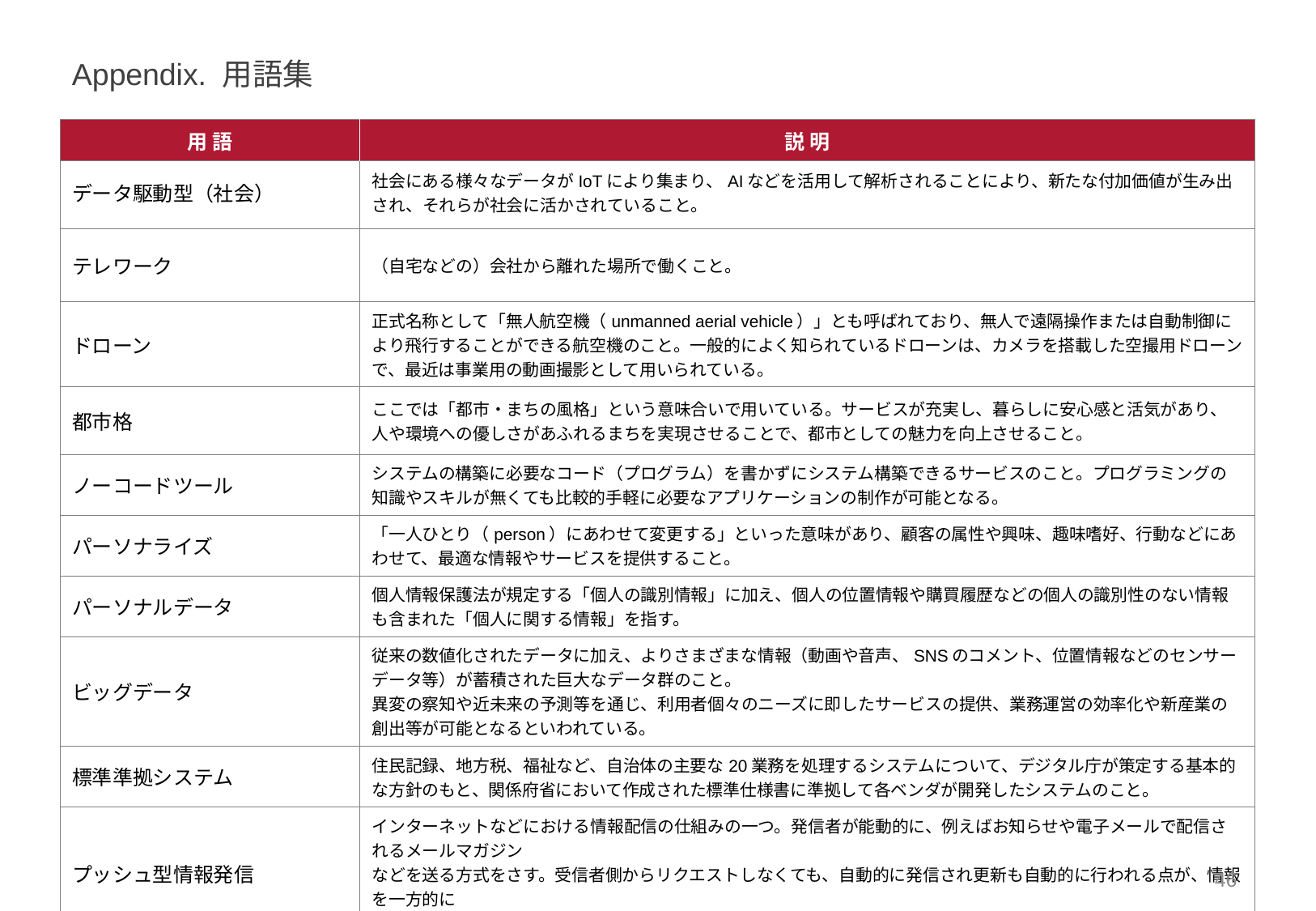

Appendix. 用語集
| 用語 | 説明 |
| --- | --- |
| データ駆動型（社会） | 社会にある様々なデータがIoTにより集まり、AIなどを活用して解析されることにより、新たな付加価値が生み出され、それらが社会に活かされていること。 |
| --- | --- |
| テレワーク | （自宅などの）会社から離れた場所で働くこと。 |
| ドローン | 正式名称として「無人航空機（unmanned aerial vehicle）」とも呼ばれており、無人で遠隔操作または自動制御により飛行することができる航空機のこと。一般的によく知られているドローンは、カメラを搭載した空撮用ドローンで、最近は事業用の動画撮影として用いられている。 |
| 都市格 | ここでは「都市・まちの風格」という意味合いで用いている。サービスが充実し、暮らしに安心感と活気があり、人や環境への優しさがあふれるまちを実現させることで、都市としての魅力を向上させること。 |
| ノーコードツール | システムの構築に必要なコード（プログラム）を書かずにシステム構築できるサービスのこと。プログラミングの知識やスキルが無くても比較的手軽に必要なアプリケーションの制作が可能となる。 |
| パーソナライズ | 「一人ひとり（person）にあわせて変更する」といった意味があり、顧客の属性や興味、趣味嗜好、行動などにあわせて、最適な情報やサービスを提供すること。 |
| パーソナルデータ | 個人情報保護法が規定する「個人の識別情報」に加え、個人の位置情報や購買履歴などの個人の識別性のない情報も含まれた「個人に関する情報」を指す。 |
| ビッグデータ | 従来の数値化されたデータに加え、よりさまざまな情報（動画や音声、SNSのコメント、位置情報などのセンサーデータ等）が蓄積された巨大なデータ群のこと。 異変の察知や近未来の予測等を通じ、利用者個々のニーズに即したサービスの提供、業務運営の効率化や新産業の創出等が可能となるといわれている。 |
| 標準準拠システム | 住民記録、地方税、福祉など、自治体の主要な20業務を処理するシステムについて、デジタル庁が策定する基本的な方針のもと、関係府省において作成された標準仕様書に準拠して各ベンダが開発したシステムのこと。 |
| プッシュ型情報発信 | インターネットなどにおける情報配信の仕組みの一つ。発信者が能動的に、例えばお知らせや電子メールで配信されるメールマガジン などを送る方式をさす。受信者側からリクエストしなくても、自動的に発信され更新も自動的に行われる点が、情報を一方的に 「押し出す」ように見えることから「プッシュ型」とよばれる。 |
46